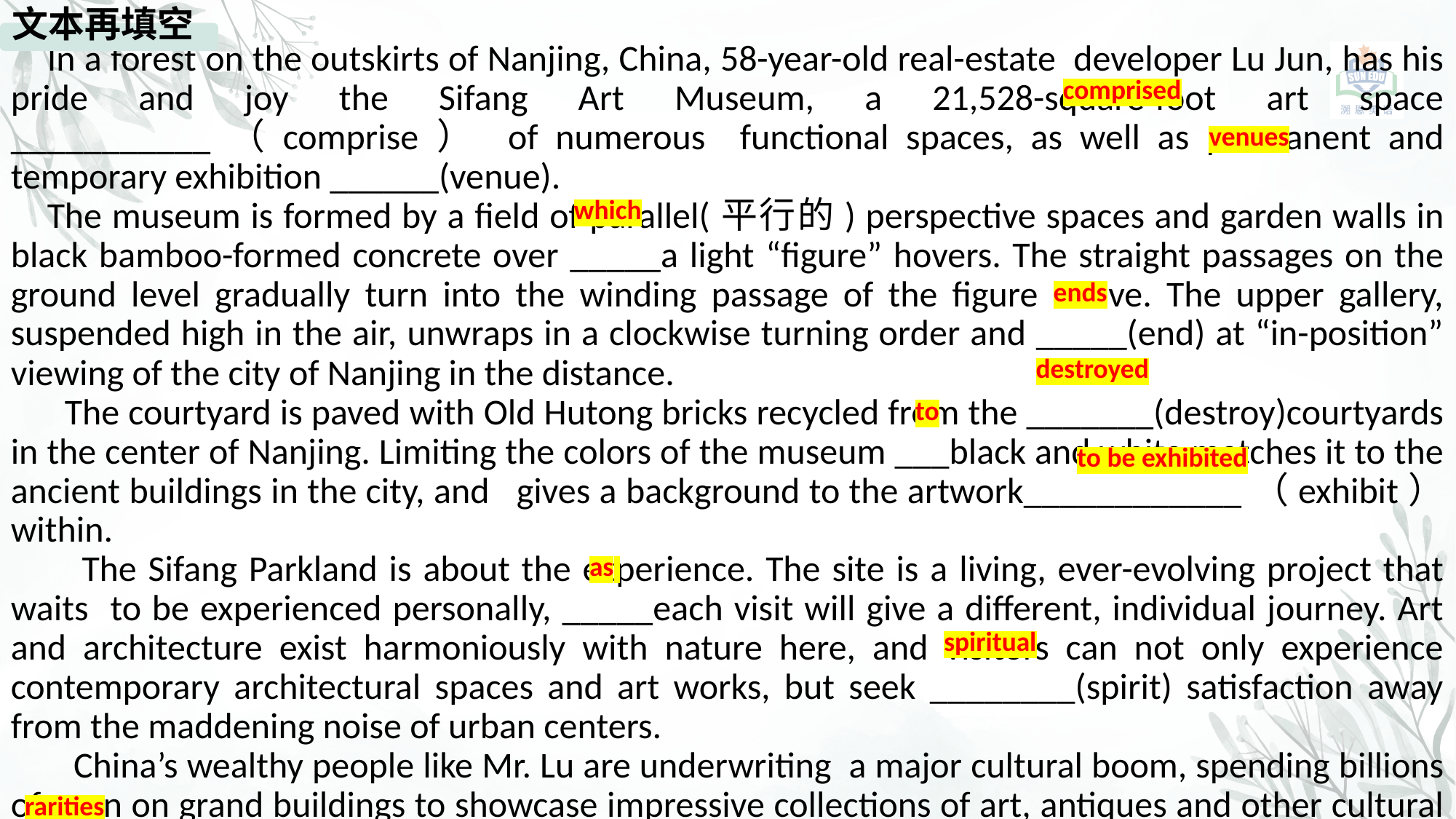

文本再填空
In a forest on the outskirts of Nanjing, China, 58-year-old real-estate  developer Lu Jun, has his pride and joy the Sifang Art Museum, a 21,528-square-foot art space ___________（comprise） of numerous  functional spaces, as well as permanent and temporary exhibition ______(venue).
The museum is formed by a field of parallel(平行的) perspective spaces and garden walls in black bamboo-formed concrete over _____a light “figure” hovers. The straight passages on the ground level gradually turn into the winding passage of the figure above. The upper gallery, suspended high in the air, unwraps in a clockwise turning order and _____(end) at “in-position” viewing of the city of Nanjing in the distance.
  The courtyard is paved with Old Hutong bricks recycled from the _______(destroy)courtyards in the center of Nanjing. Limiting the colors of the museum ___black and white matches it to the ancient buildings in the city, and   gives a background to the artwork____________（exhibit） within.
   The Sifang Parkland is about the experience. The site is a living, ever-evolving project that waits  to be experienced personally, _____each visit will give a different, individual journey. Art and architecture exist harmoniously with nature here, and visitors can not only experience contemporary architectural spaces and art works, but seek ________(spirit) satisfaction away from the maddening noise of urban centers.
   China’s wealthy people like Mr. Lu are underwriting  a major cultural boom, spending billions of yuan on grand buildings to showcase impressive collections of art, antiques and other cultural _______(rare).
comprised
venues
which
ends
destroyed
to
to be exhibited
as
spiritual
rarities